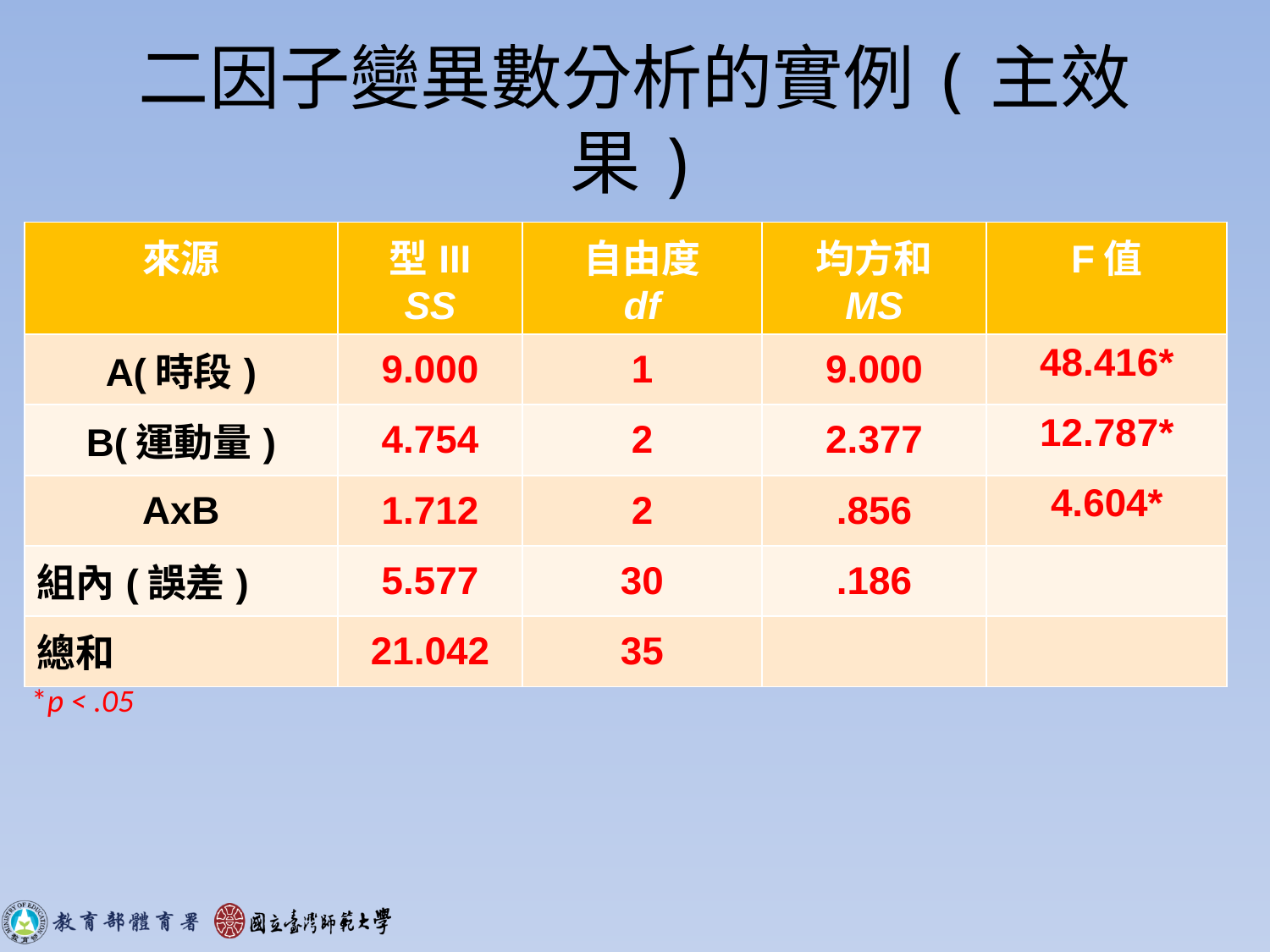

# 二因子變異數分析的實例(主效果)
| 來源 | 型III SS | 自由度 df | 均方和 MS | F值 |
| --- | --- | --- | --- | --- |
| A(時段) | 9.000 | 1 | 9.000 | 48.416\* |
| B(運動量) | 4.754 | 2 | 2.377 | 12.787\* |
| AxB | 1.712 | 2 | .856 | 4.604\* |
| 組內(誤差) | 5.577 | 30 | .186 |  |
| 總和 | 21.042 | 35 |  |  |
*p < .05